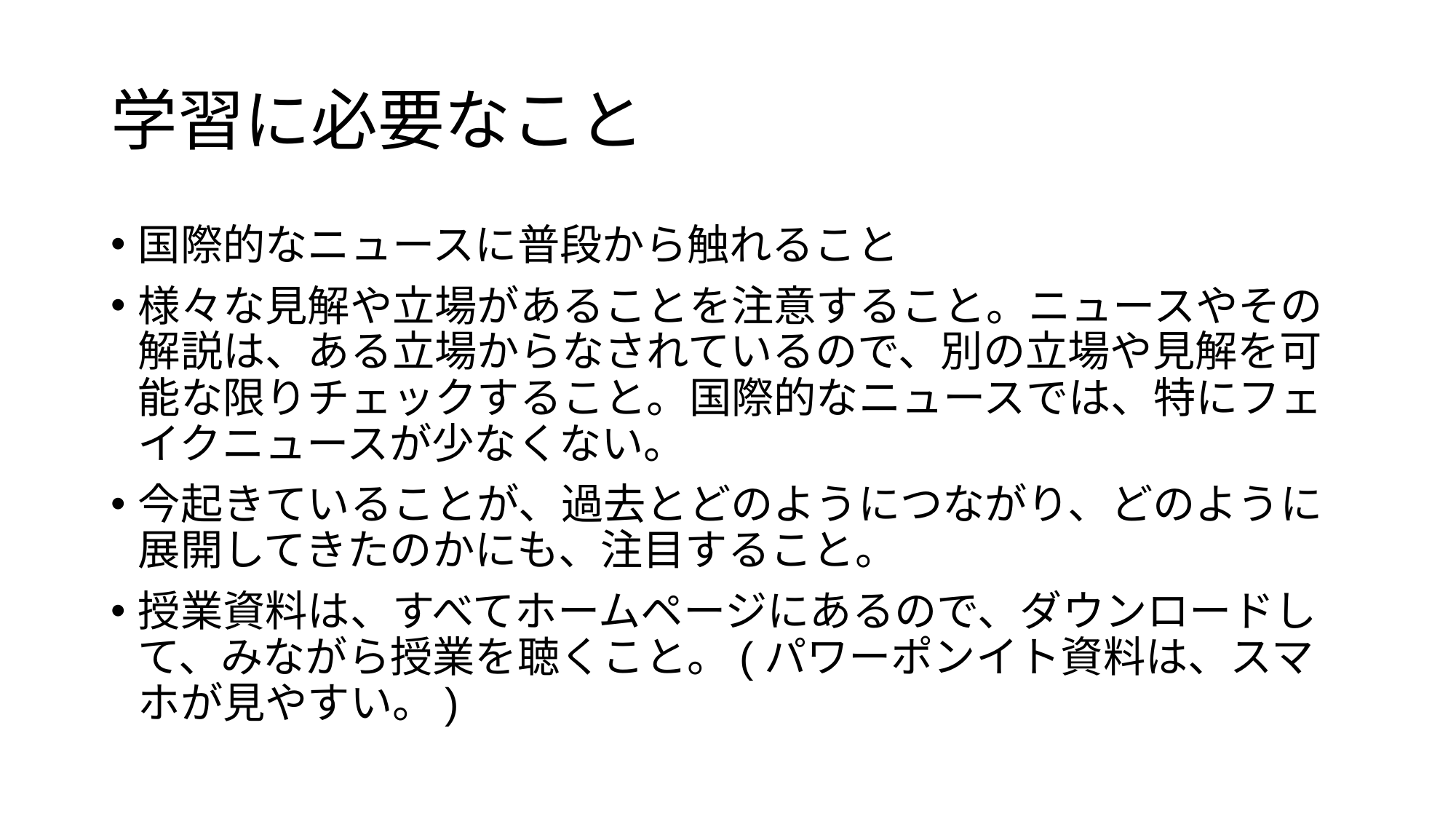

# 学習に必要なこと
国際的なニュースに普段から触れること
様々な見解や立場があることを注意すること。ニュースやその解説は、ある立場からなされているので、別の立場や見解を可能な限りチェックすること。国際的なニュースでは、特にフェイクニュースが少なくない。
今起きていることが、過去とどのようにつながり、どのように展開してきたのかにも、注目すること。
授業資料は、すべてホームページにあるので、ダウンロードして、みながら授業を聴くこと。(パワーポンイト資料は、スマホが見やすい。)